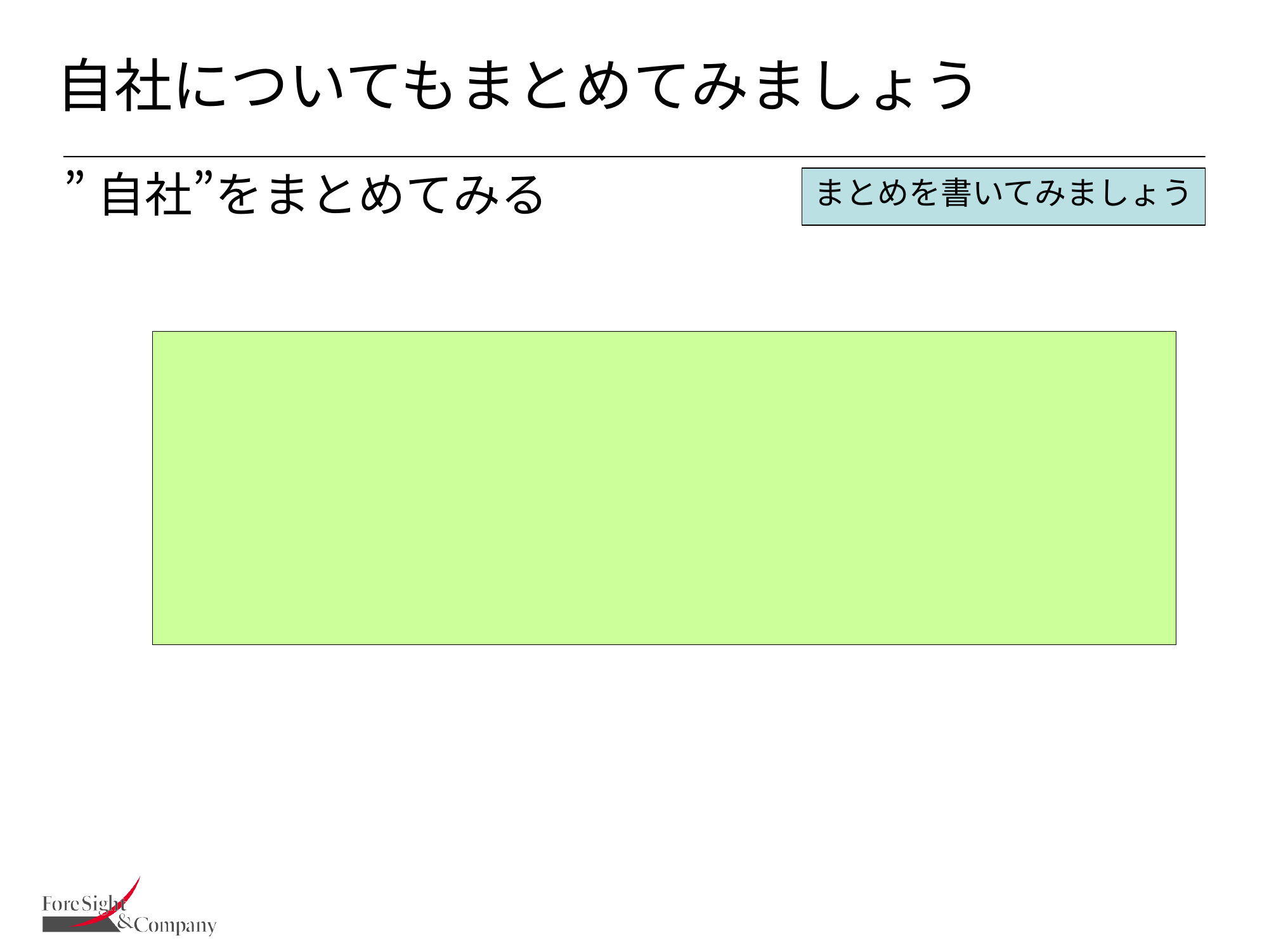

自社についてもまとめてみましょう

”自社”をまとめてみる
まとめを書いてみましょう